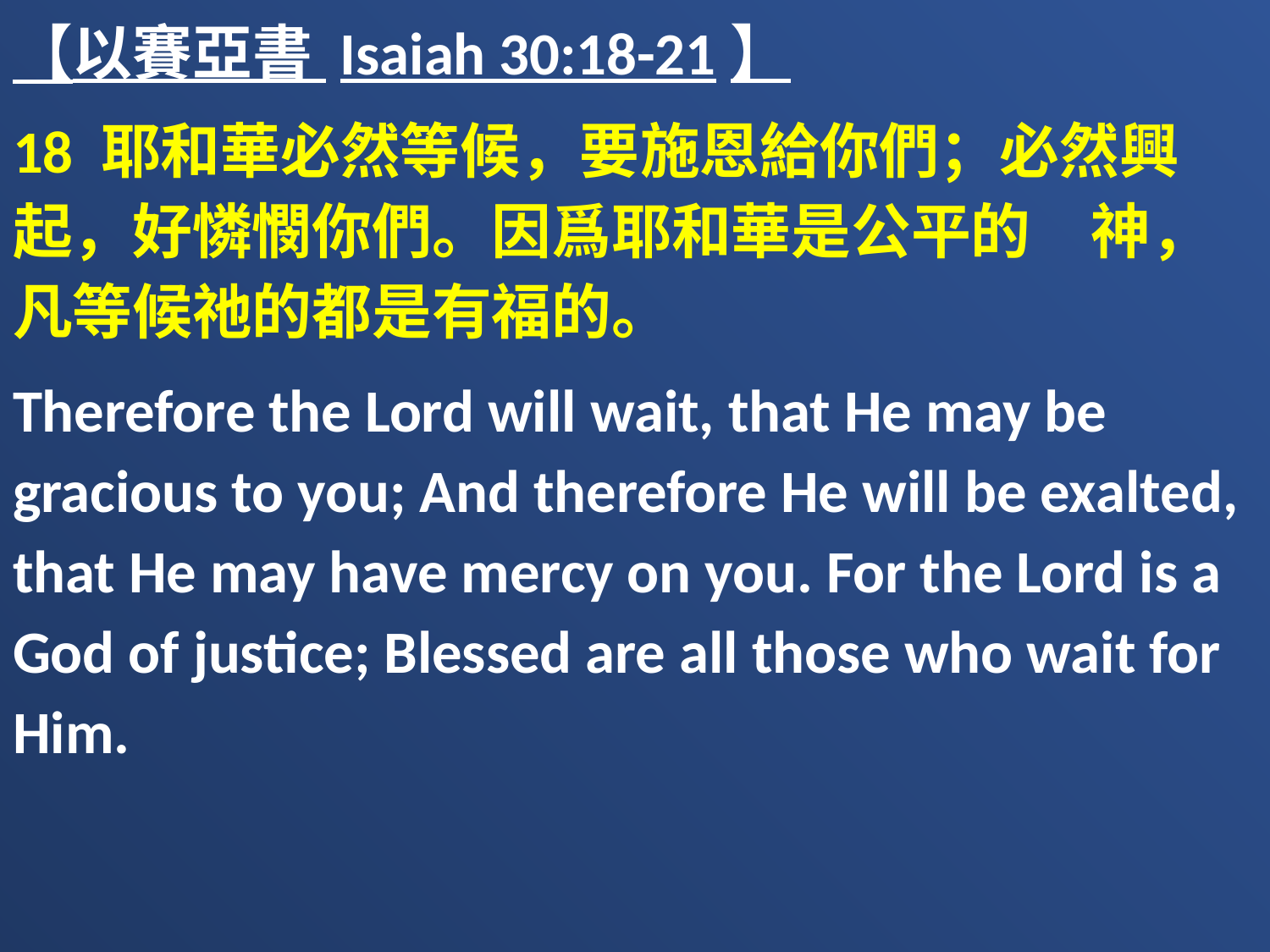

【以賽亞書 Isaiah 30:18-21】
18 耶和華必然等候，要施恩給你們；必然興起，好憐憫你們。因爲耶和華是公平的　神，凡等候祂的都是有福的。
Therefore the Lord will wait, that He may be gracious to you; And therefore He will be exalted, that He may have mercy on you. For the Lord is a God of justice; Blessed are all those who wait for Him.